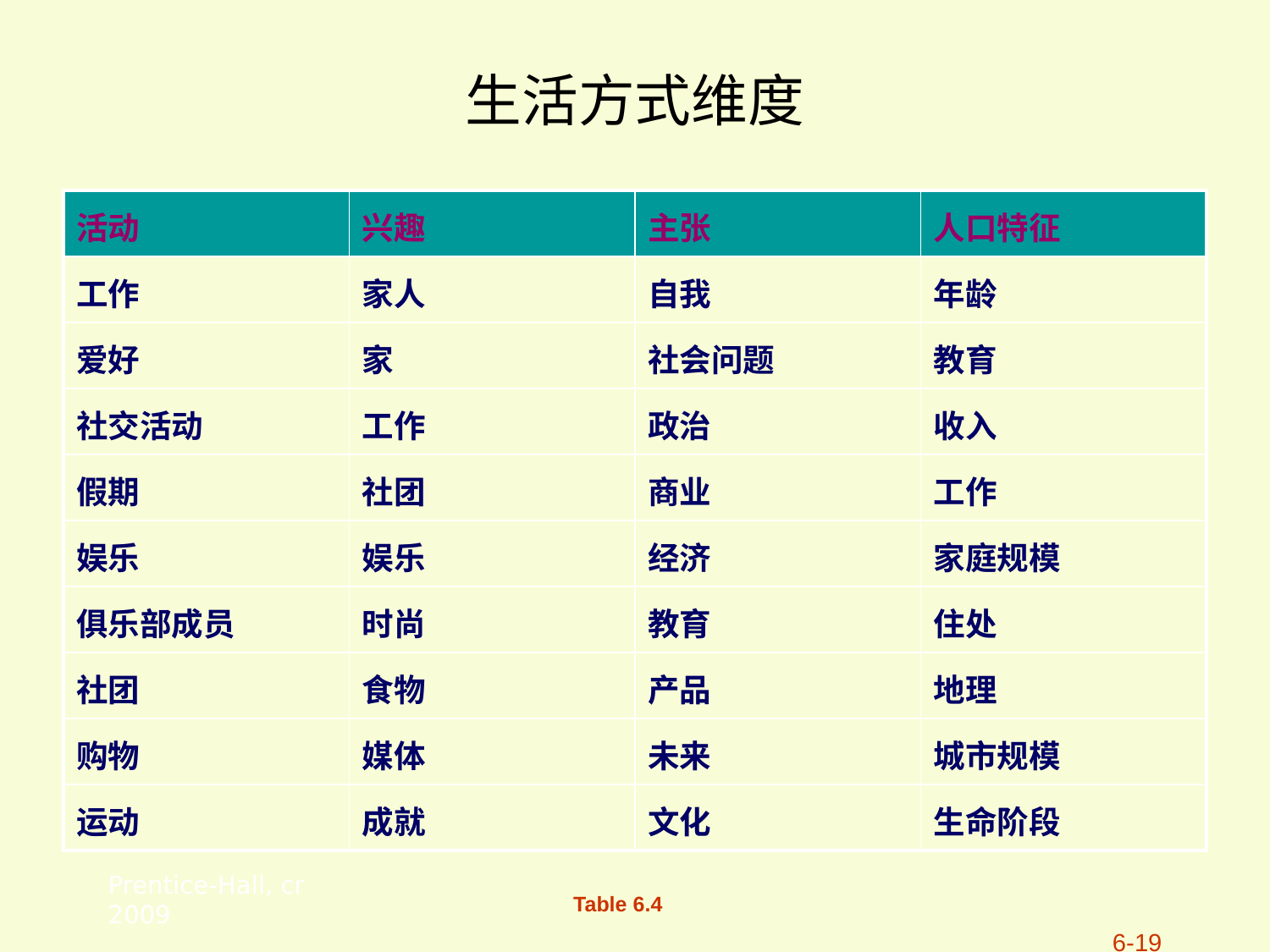

# 生活方式维度
| 活动 | 兴趣 | 主张 | 人口特征 |
| --- | --- | --- | --- |
| 工作 | 家人 | 自我 | 年龄 |
| 爱好 | 家 | 社会问题 | 教育 |
| 社交活动 | 工作 | 政治 | 收入 |
| 假期 | 社团 | 商业 | 工作 |
| 娱乐 | 娱乐 | 经济 | 家庭规模 |
| 俱乐部成员 | 时尚 | 教育 | 住处 |
| 社团 | 食物 | 产品 | 地理 |
| 购物 | 媒体 | 未来 | 城市规模 |
| 运动 | 成就 | 文化 | 生命阶段 |
Prentice-Hall, cr 2009
Table 6.4
6-19